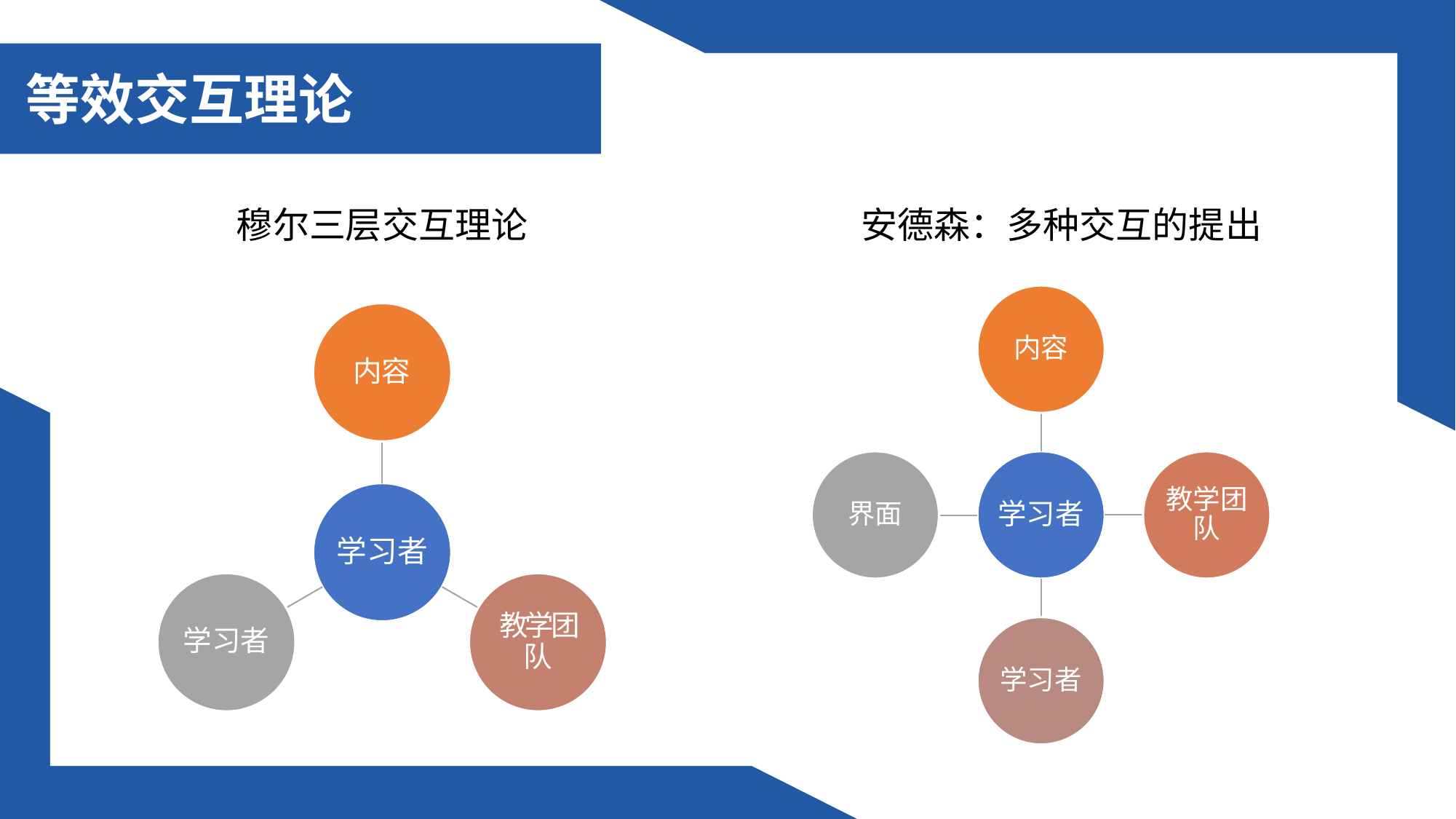

等效交互理论

穆尔三层交互理论
安德森：多种交互的提出
学习者

内容

教学团队

学习者

界面
学习者

内容

教学团队

学习者